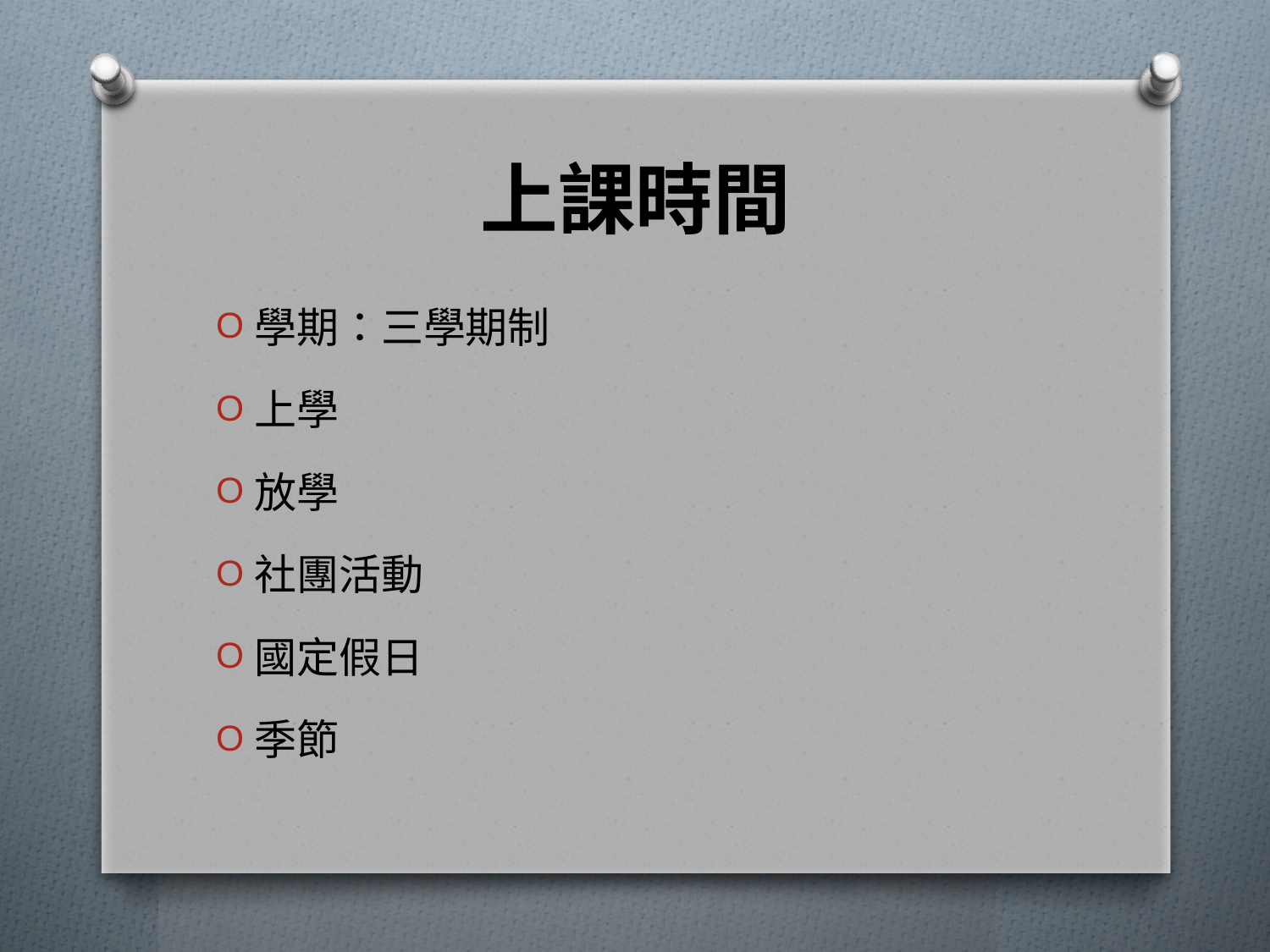

# 上課時間
學期：三學期制
上學
放學
社團活動
國定假日
季節